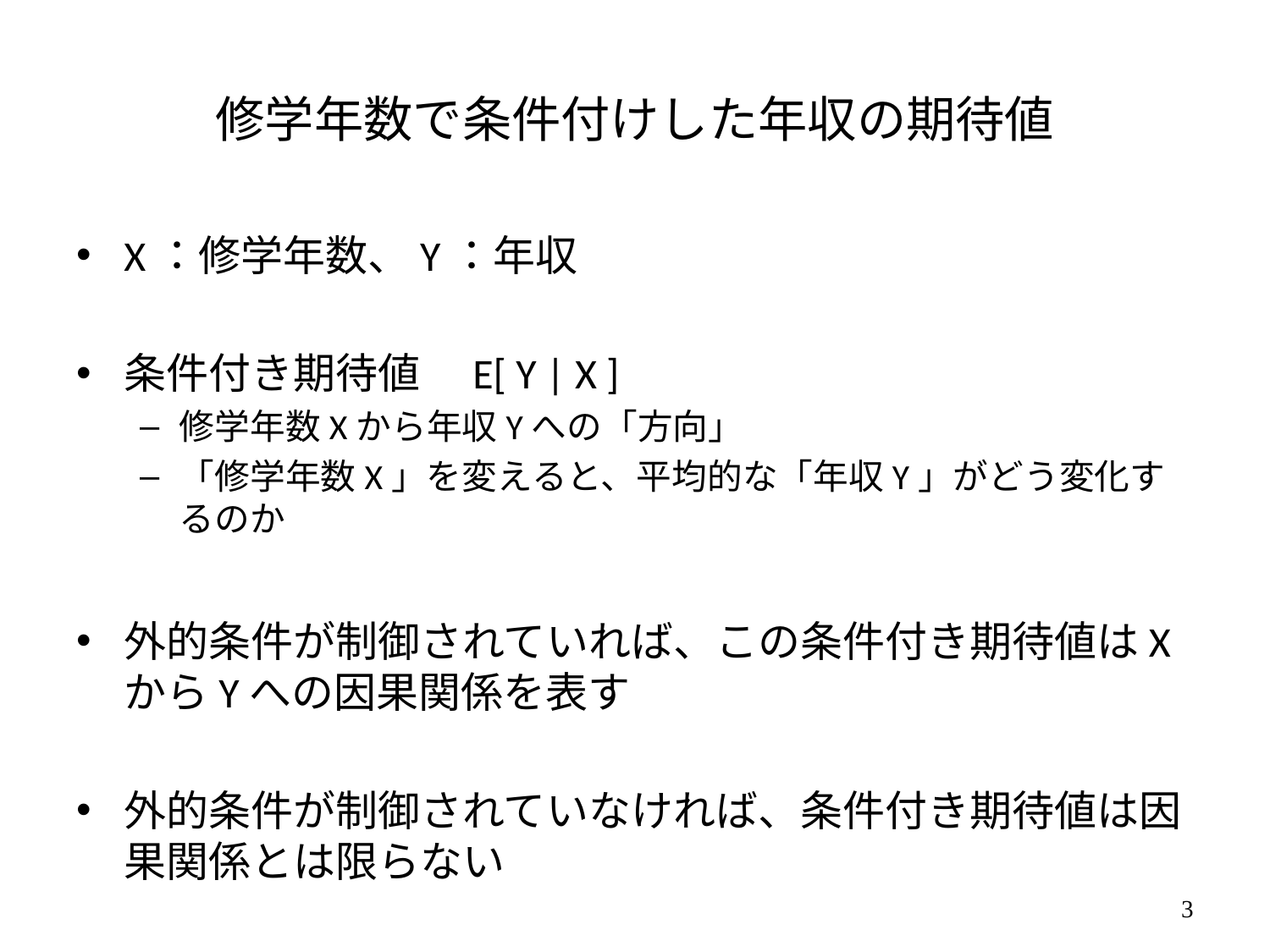

# 修学年数で条件付けした年収の期待値
X：修学年数、Y：年収

条件付き期待値　E[ Y | X ]
修学年数Xから年収Yへの「方向」
「修学年数X」を変えると、平均的な「年収Y」がどう変化するのか

外的条件が制御されていれば、この条件付き期待値はXからYへの因果関係を表す

外的条件が制御されていなければ、条件付き期待値は因果関係とは限らない

3